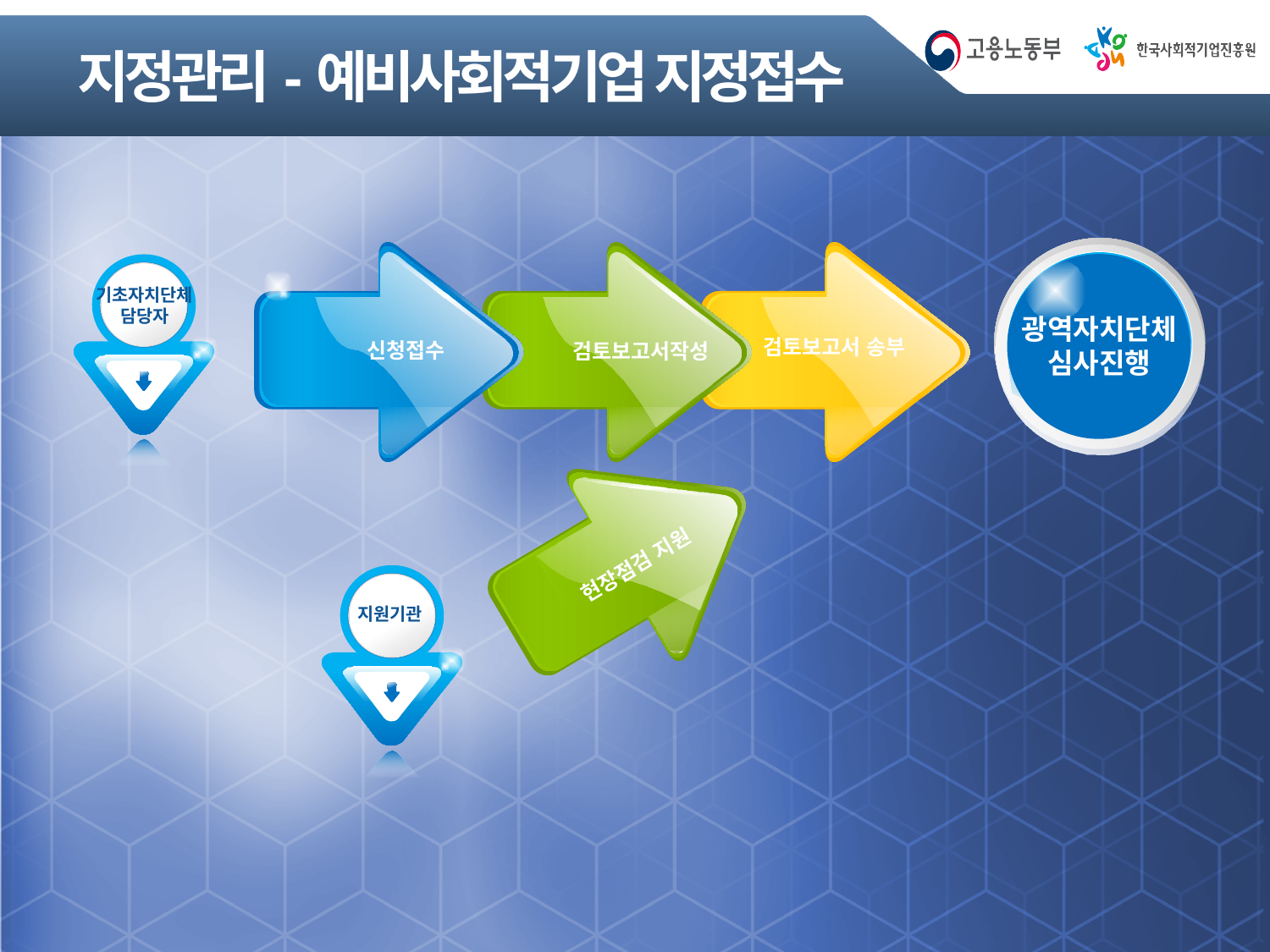

# 지정관리-예비사회적기업 지정접수

신청접수

검토보고서작성

검토보고서 송부

광역자치단체 심사진행

기초자치단체담당자

현장점검 지원

지원기관